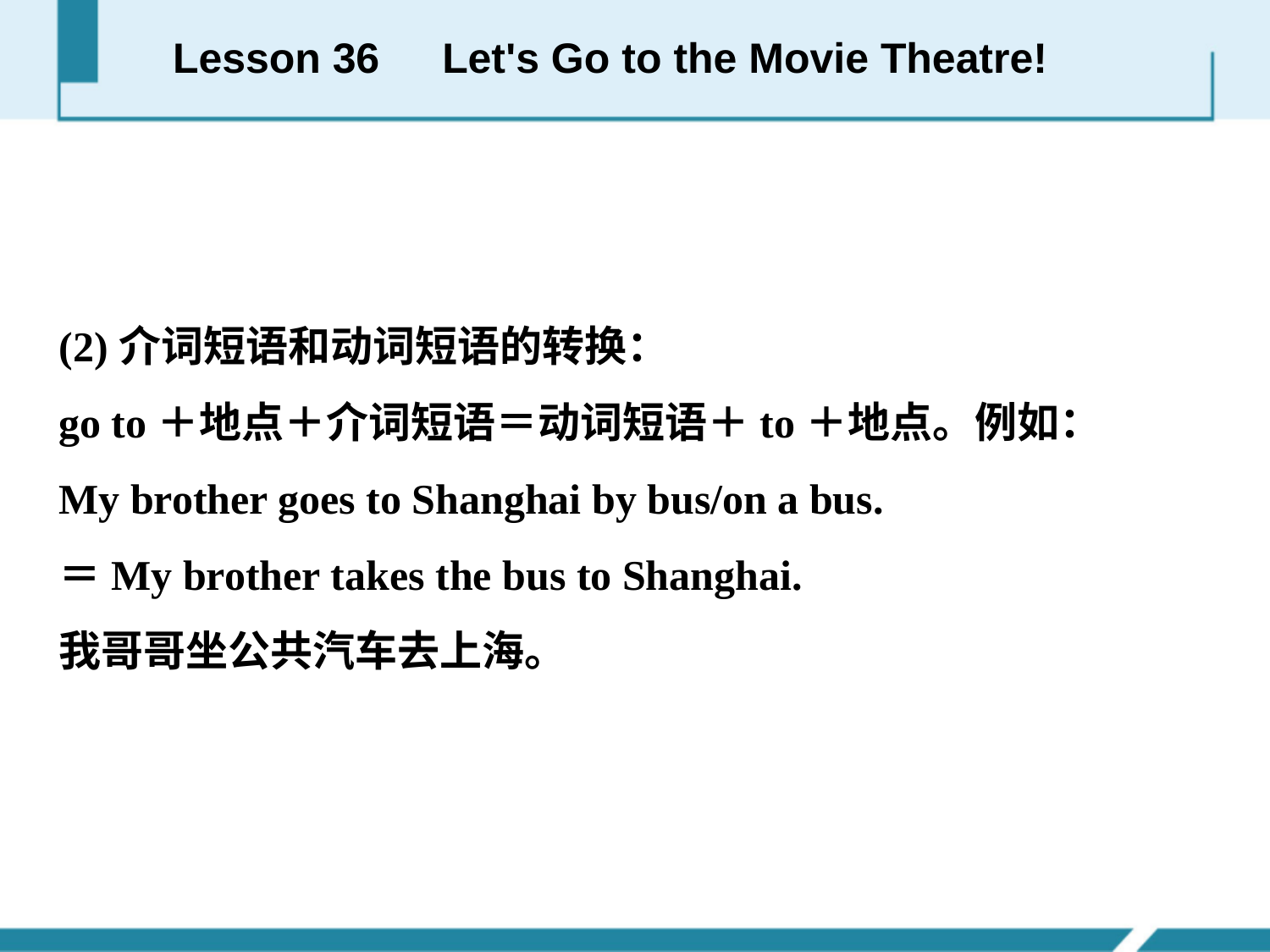

Lesson 36　Let's Go to the Movie Theatre!
(2)介词短语和动词短语的转换：
go to＋地点＋介词短语＝动词短语＋to＋地点。例如：
My brother goes to Shanghai by bus/on a bus.
＝My brother takes the bus to Shanghai.
我哥哥坐公共汽车去上海。